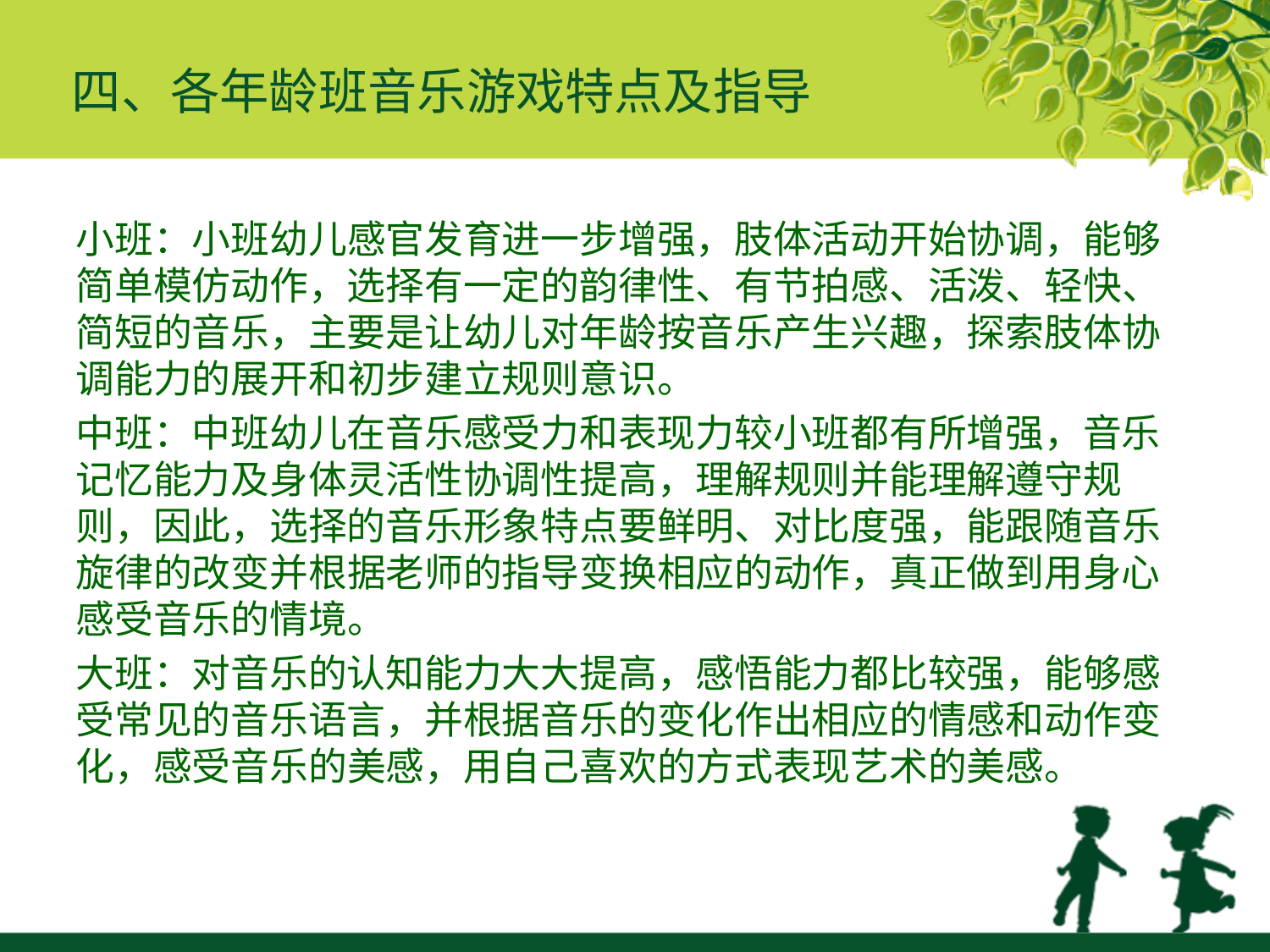

# 四、各年龄班音乐游戏特点及指导
小班：小班幼儿感官发育进一步增强，肢体活动开始协调，能够简单模仿动作，选择有一定的韵律性、有节拍感、活泼、轻快、简短的音乐，主要是让幼儿对年龄按音乐产生兴趣，探索肢体协调能力的展开和初步建立规则意识。
中班：中班幼儿在音乐感受力和表现力较小班都有所增强，音乐记忆能力及身体灵活性协调性提高，理解规则并能理解遵守规则，因此，选择的音乐形象特点要鲜明、对比度强，能跟随音乐旋律的改变并根据老师的指导变换相应的动作，真正做到用身心感受音乐的情境。
大班：对音乐的认知能力大大提高，感悟能力都比较强，能够感受常见的音乐语言，并根据音乐的变化作出相应的情感和动作变化，感受音乐的美感，用自己喜欢的方式表现艺术的美感。